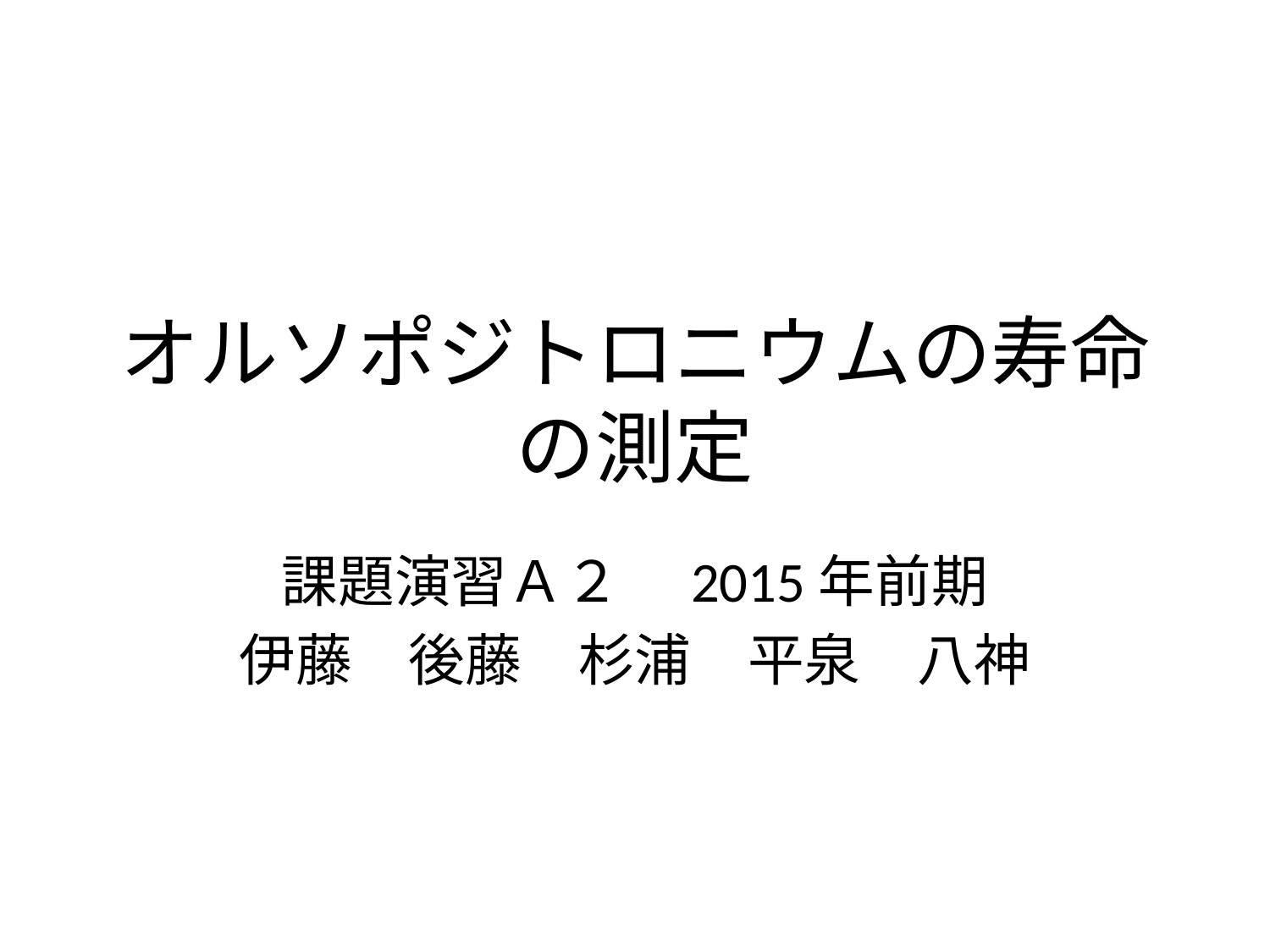

# オルソポジトロニウムの寿命の測定
課題演習Ａ２　2015年前期
伊藤　後藤　杉浦　平泉　八神